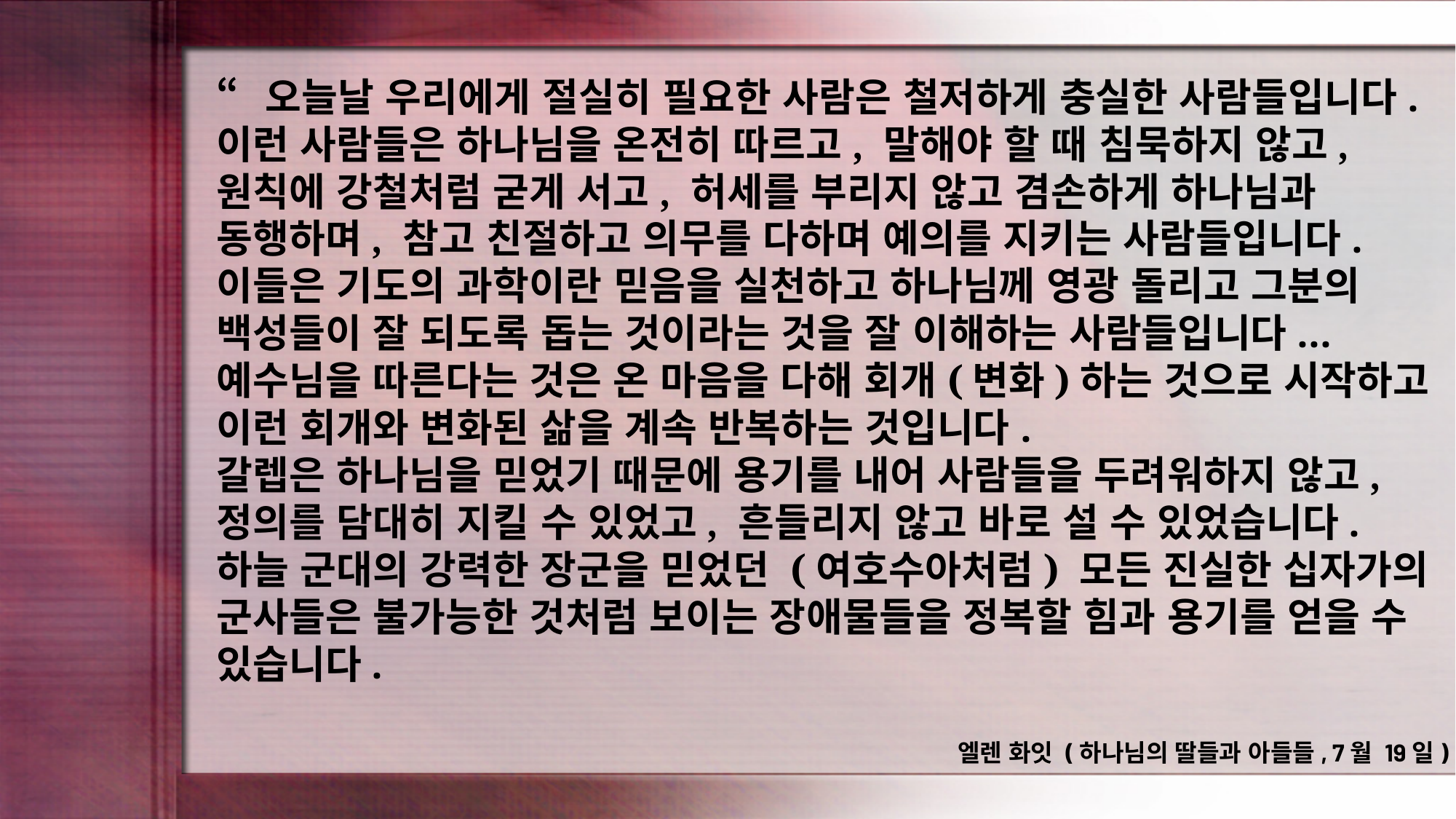

“오늘날 우리에게 절실히 필요한 사람은 철저하게 충실한 사람들입니다.이런 사람들은 하나님을 온전히 따르고, 말해야 할 때 침묵하지 않고, 원칙에 강철처럼 굳게 서고, 허세를 부리지 않고 겸손하게 하나님과 동행하며, 참고 친절하고 의무를 다하며 예의를 지키는 사람들입니다. 이들은 기도의 과학이란 믿음을 실천하고 하나님께 영광 돌리고 그분의 백성들이 잘 되도록 돕는 것이라는 것을 잘 이해하는 사람들입니다... 예수님을 따른다는 것은 온 마음을 다해 회개(변화)하는 것으로 시작하고 이런 회개와 변화된 삶을 계속 반복하는 것입니다.
갈렙은 하나님을 믿었기 때문에 용기를 내어 사람들을 두려워하지 않고, 정의를 담대히 지킬 수 있었고, 흔들리지 않고 바로 설 수 있었습니다. 하늘 군대의 강력한 장군을 믿었던 (여호수아처럼) 모든 진실한 십자가의 군사들은 불가능한 것처럼 보이는 장애물들을 정복할 힘과 용기를 얻을 수 있습니다.
엘렌 화잇 (하나님의 딸들과 아들들, 7월 19일)